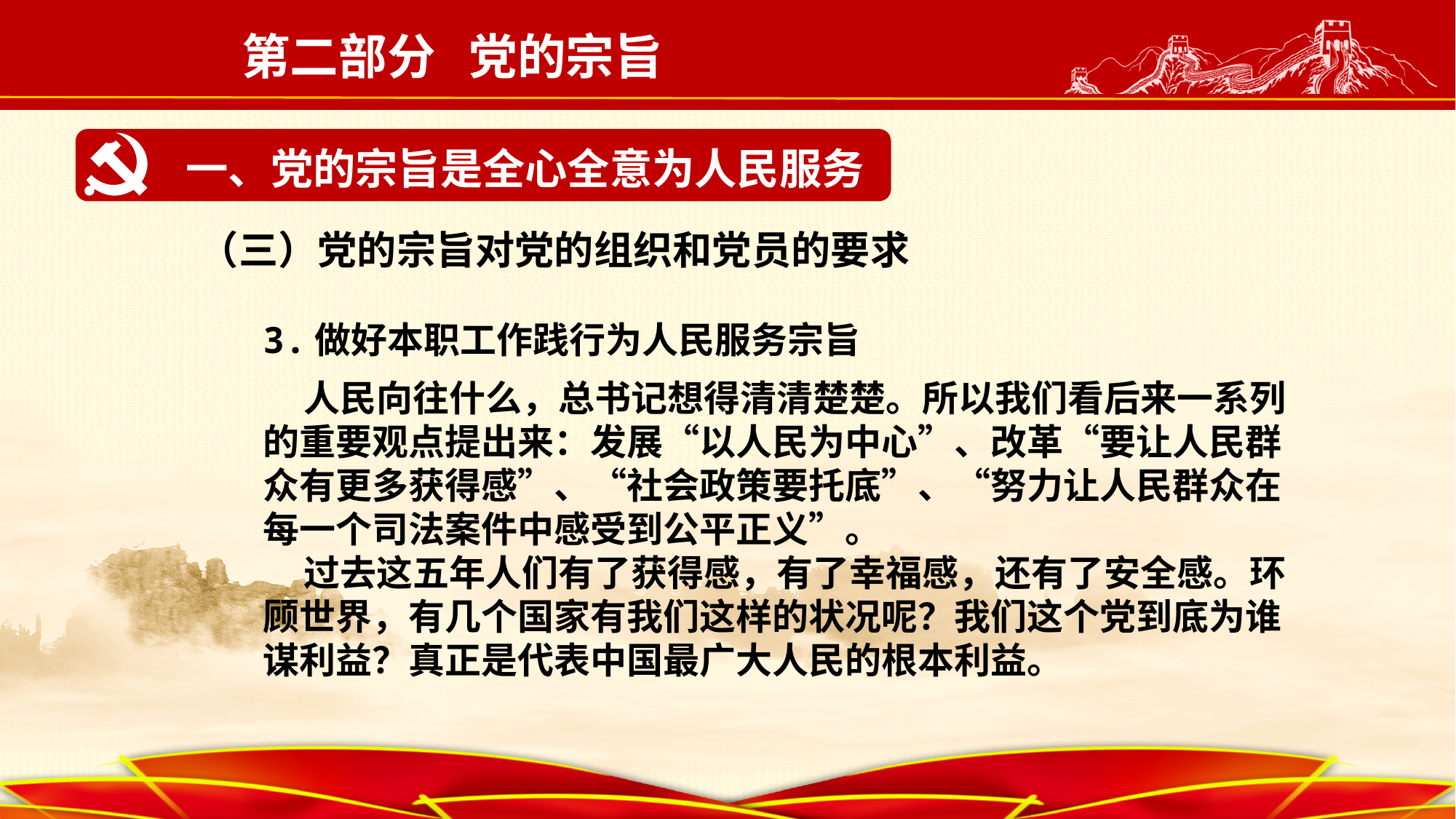

第二部分   党的宗旨

一、党的宗旨是全心全意为人民服务
（三）党的宗旨对党的组织和党员的要求
3.做好本职工作践行为人民服务宗旨
    人民向往什么，总书记想得清清楚楚。所以我们看后来一系列的重要观点提出来：发展“以人民为中心”、改革“要让人民群众有更多获得感”、“社会政策要托底”、“努力让人民群众在每一个司法案件中感受到公平正义”。
    过去这五年人们有了获得感，有了幸福感，还有了安全感。环顾世界，有几个国家有我们这样的状况呢？我们这个党到底为谁谋利益？真正是代表中国最广大人民的根本利益。